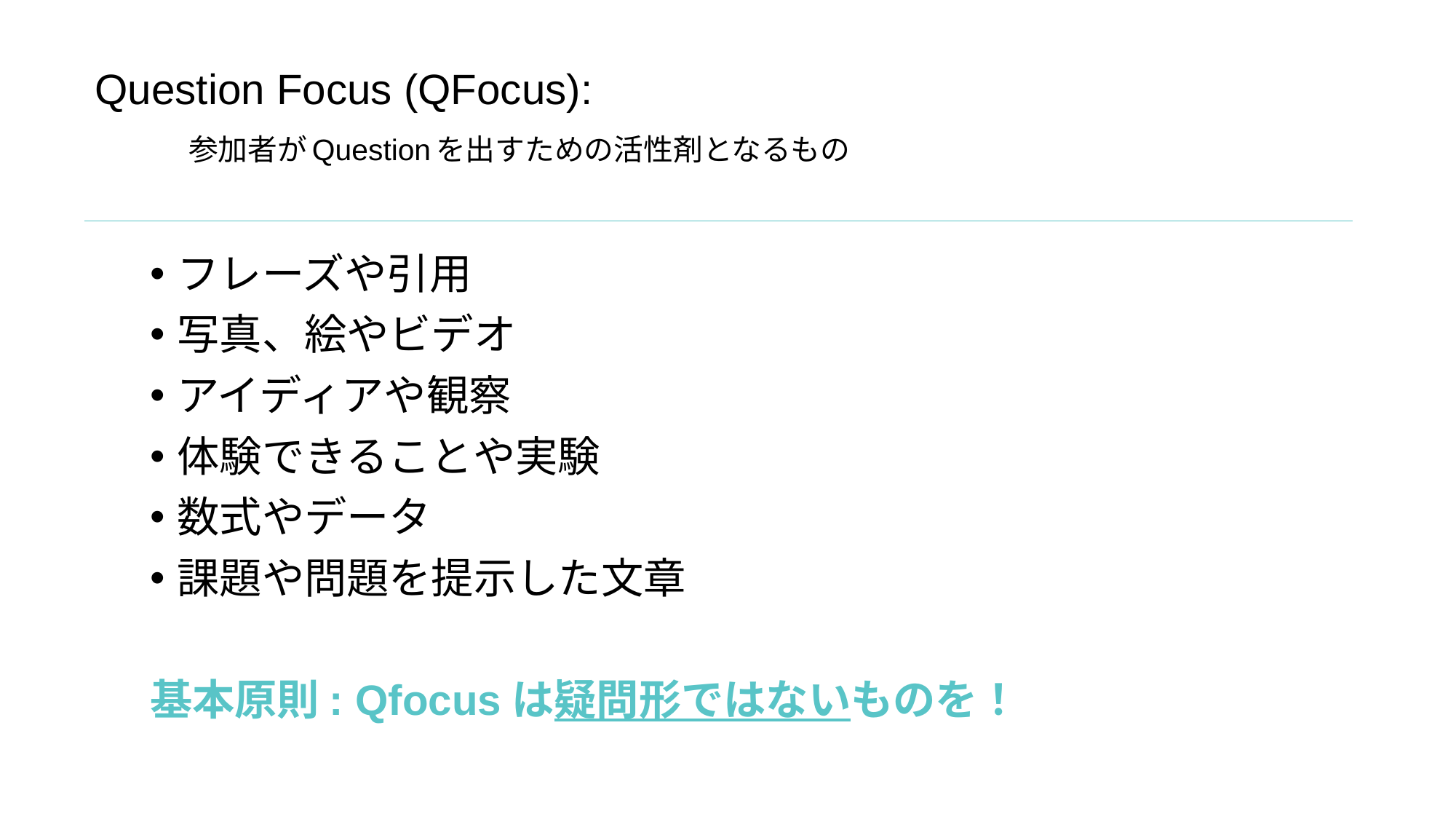

# Question Focus (QFocus): 　　参加者がQuestionを出すための活性剤となるもの
フレーズや引用
写真、絵やビデオ
アイディアや観察
体験できることや実験
数式やデータ
課題や問題を提示した文章

基本原則: Qfocusは疑問形ではないものを！